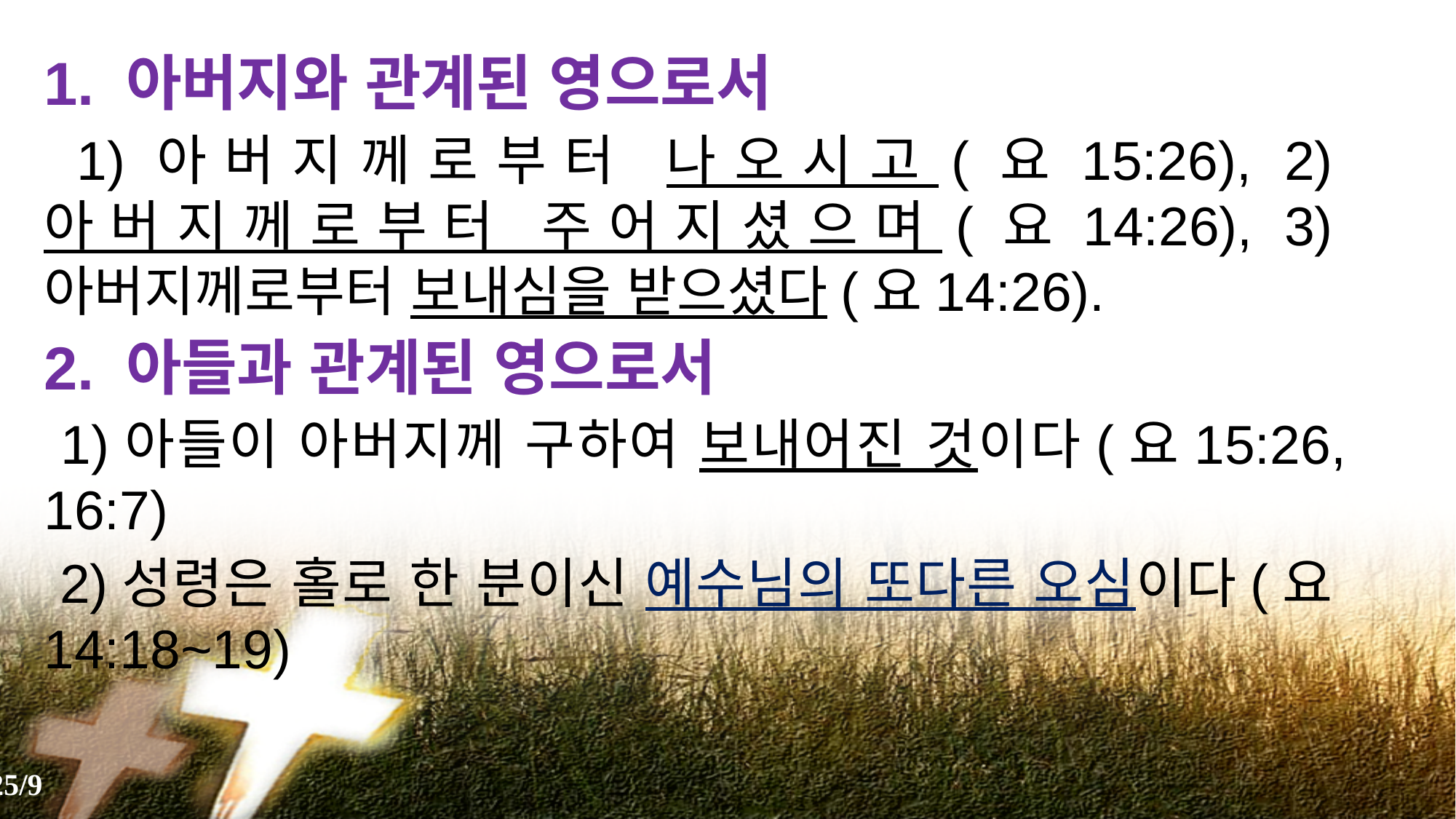

1. 아버지와 관계된 영으로서
 1)아버지께로부터 나오시고(요15:26), 2)아버지께로부터 주어지셨으며(요14:26), 3)아버지께로부터 보내심을 받으셨다(요14:26).
2. 아들과 관계된 영으로서
 1)아들이 아버지께 구하여 보내어진 것이다(요15:26, 16:7)
 2)성령은 홀로 한 분이신 예수님의 또다른 오심이다(요14:18~19)